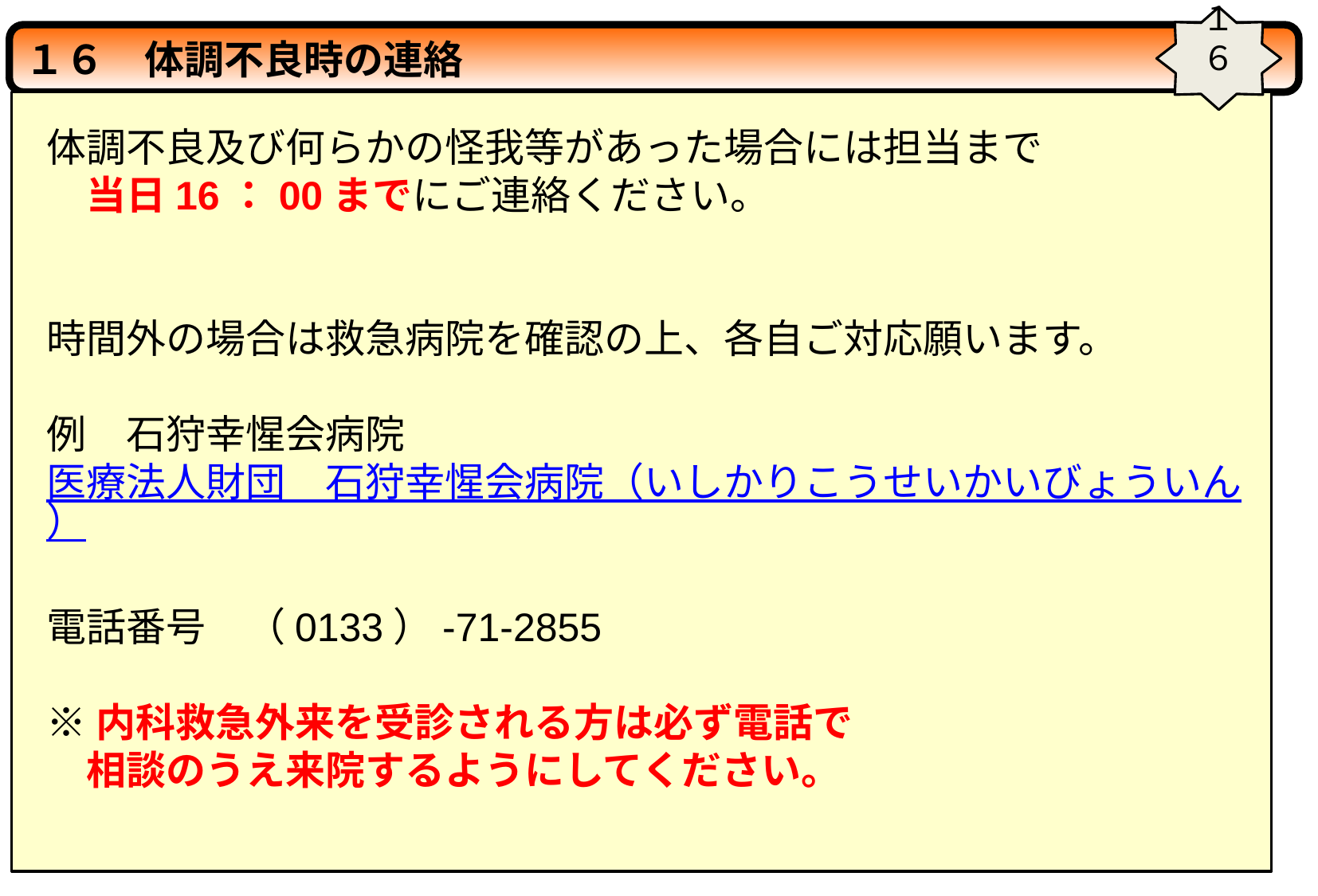

１６
１６　体調不良時の連絡

体調不良及び何らかの怪我等があった場合には担当まで
　当日16：00までにご連絡ください。

時間外の場合は救急病院を確認の上、各自ご対応願います。

例　石狩幸惺会病院
医療法人財団　石狩幸惺会病院（いしかりこうせいかいびょういん）

電話番号　（0133）-71-2855

※内科救急外来を受診される方は必ず電話で
　相談のうえ来院するようにしてください。